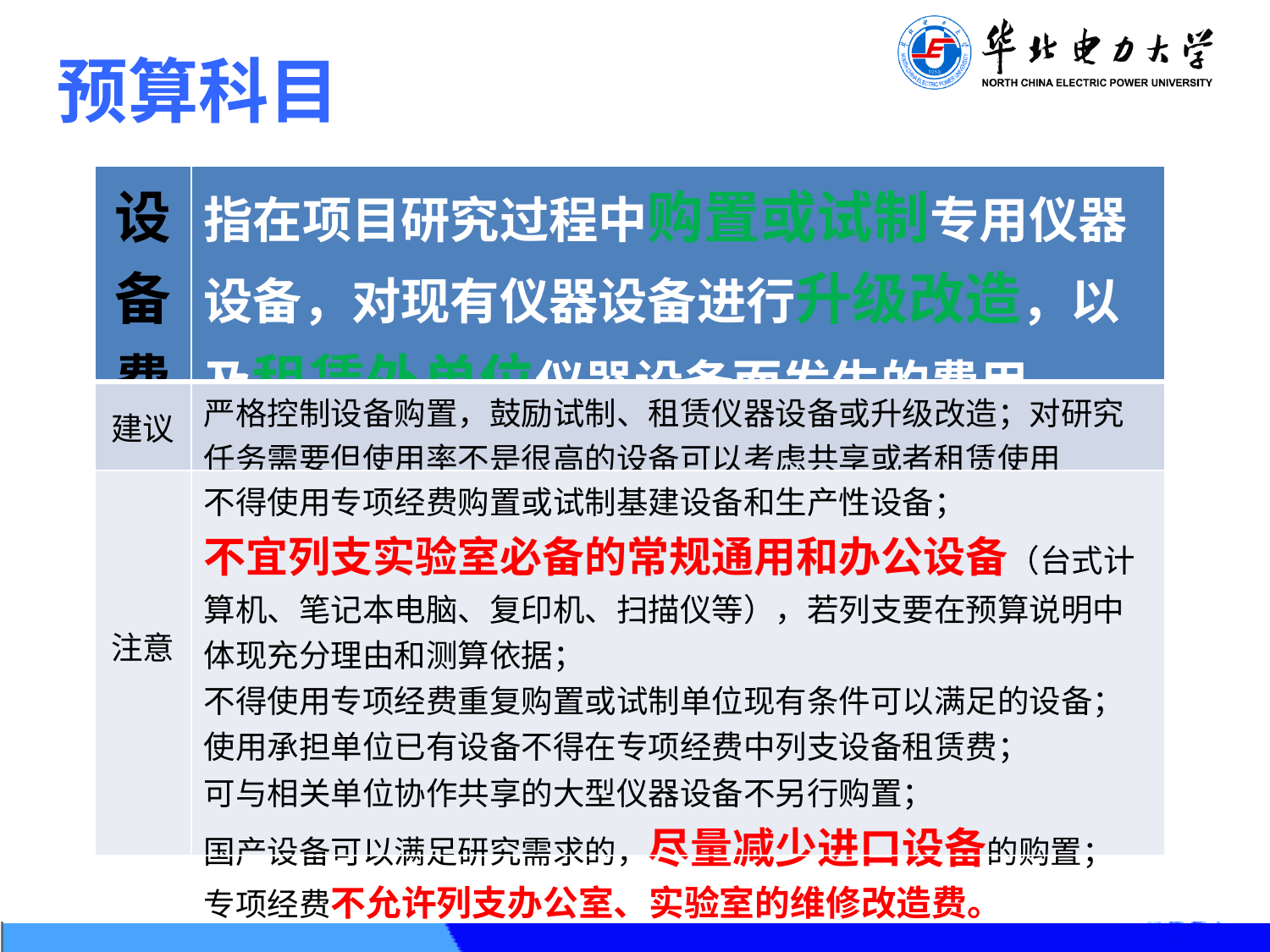

预算科目
| 设备费 | 指在项目研究过程中购置或试制专用仪器设备，对现有仪器设备进行升级改造，以及租赁外单位仪器设备而发生的费用。 |
| --- | --- |
| 建议 | 严格控制设备购置，鼓励试制、租赁仪器设备或升级改造；对研究任务需要但使用率不是很高的设备可以考虑共享或者租赁使用 |
| 注意 | 不得使用专项经费购置或试制基建设备和生产性设备；  不宜列支实验室必备的常规通用和办公设备（台式计算机、笔记本电脑、复印机、扫描仪等），若列支要在预算说明中体现充分理由和测算依据；  不得使用专项经费重复购置或试制单位现有条件可以满足的设备； 使用承担单位已有设备不得在专项经费中列支设备租赁费；  可与相关单位协作共享的大型仪器设备不另行购置；  国产设备可以满足研究需求的，尽量减少进口设备的购置；  专项经费不允许列支办公室、实验室的维修改造费。 |